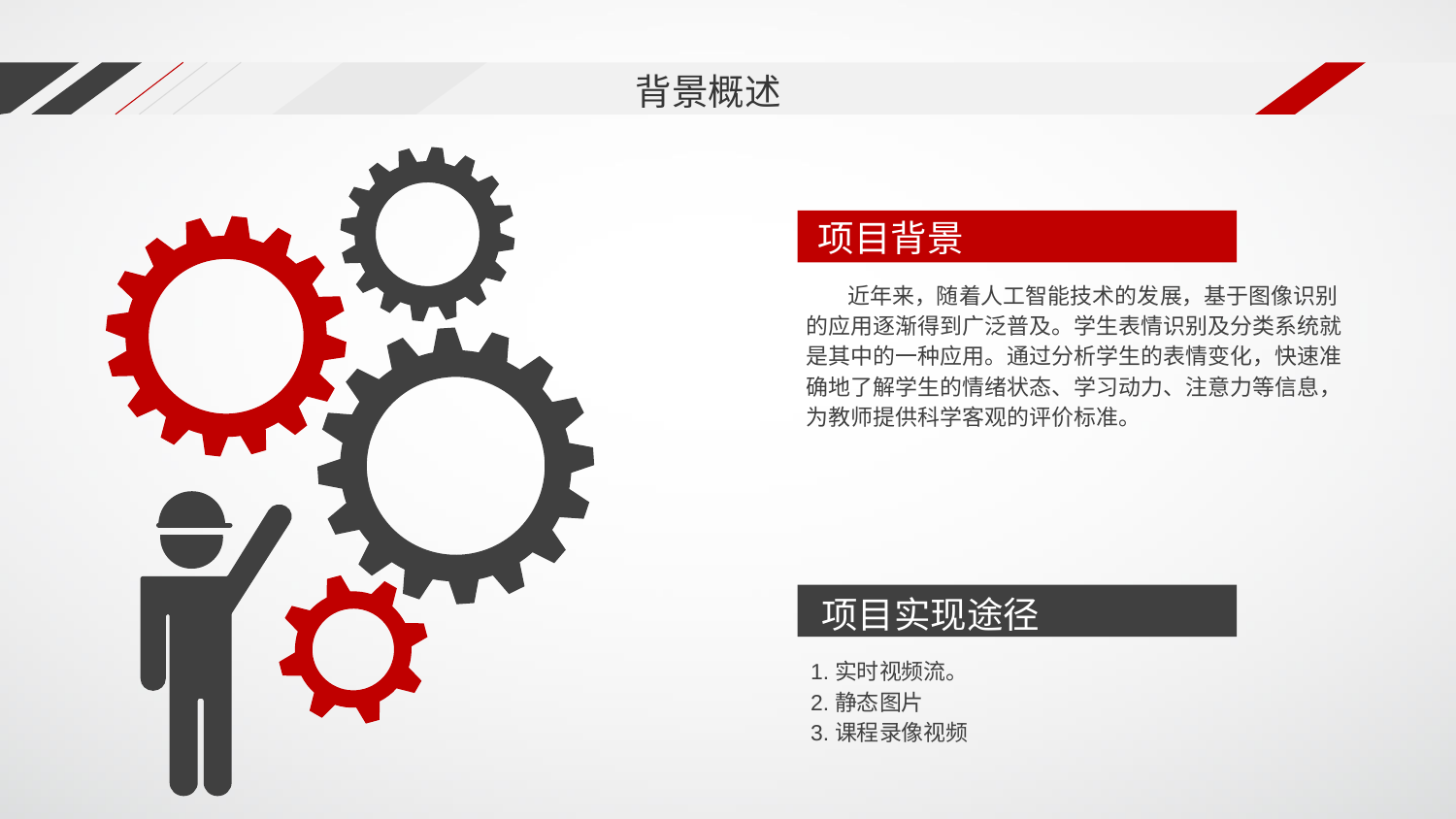

背景概述

项目背景

       近年来，随着人工智能技术的发展，基于图像识别的应用逐渐得到广泛普及。学生表情识别及分类系统就是其中的一种应用。通过分析学生的表情变化，快速准确地了解学生的情绪状态、学习动力、注意力等信息，为教师提供科学客观的评价标准。

项目实现途径

1.实时视频流。
2.静态图片
3.课程录像视频